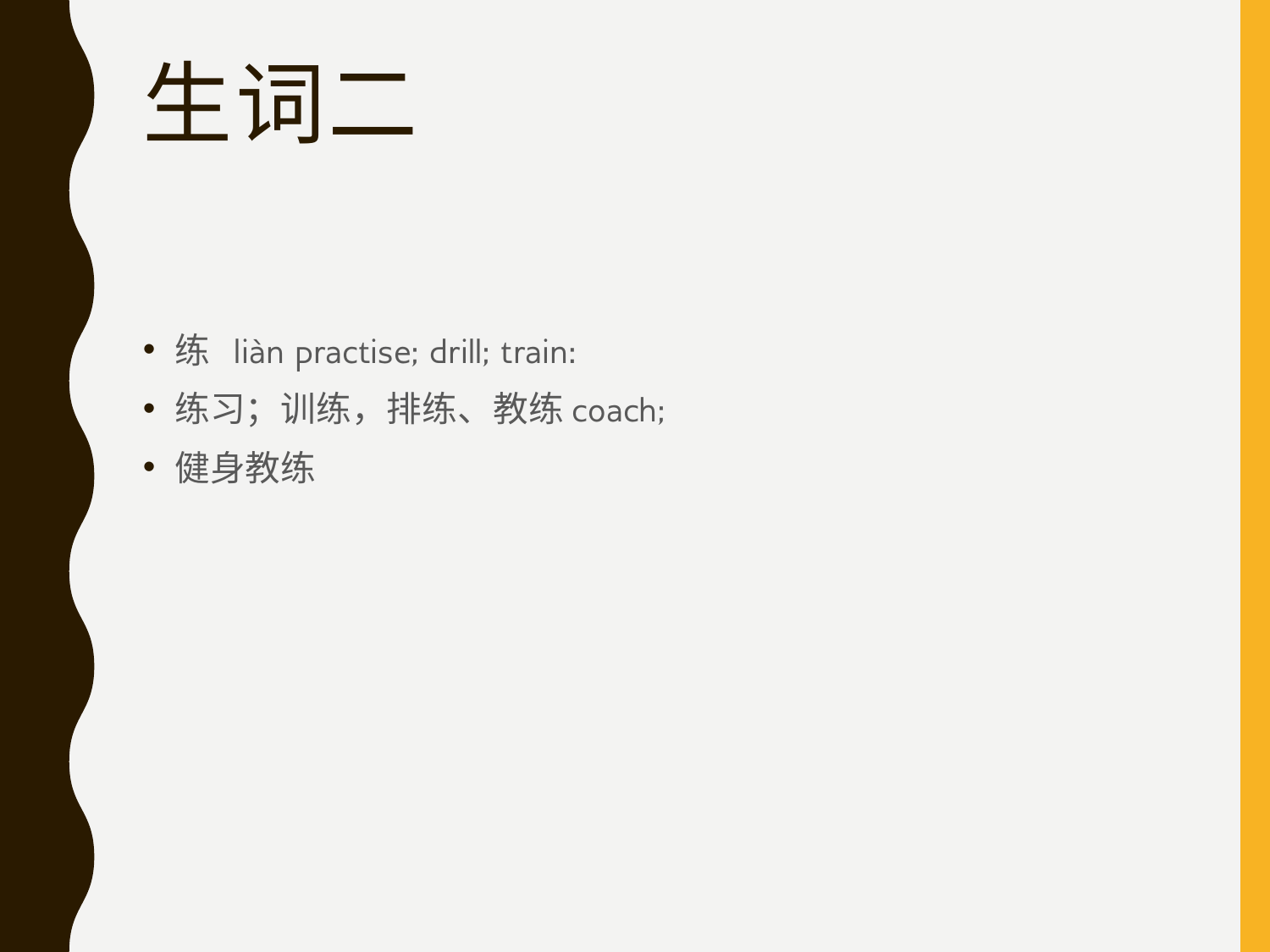

# 生词二
练  liàn practise; drill; train:
练习；训练，排练、教练coach;
健身教练